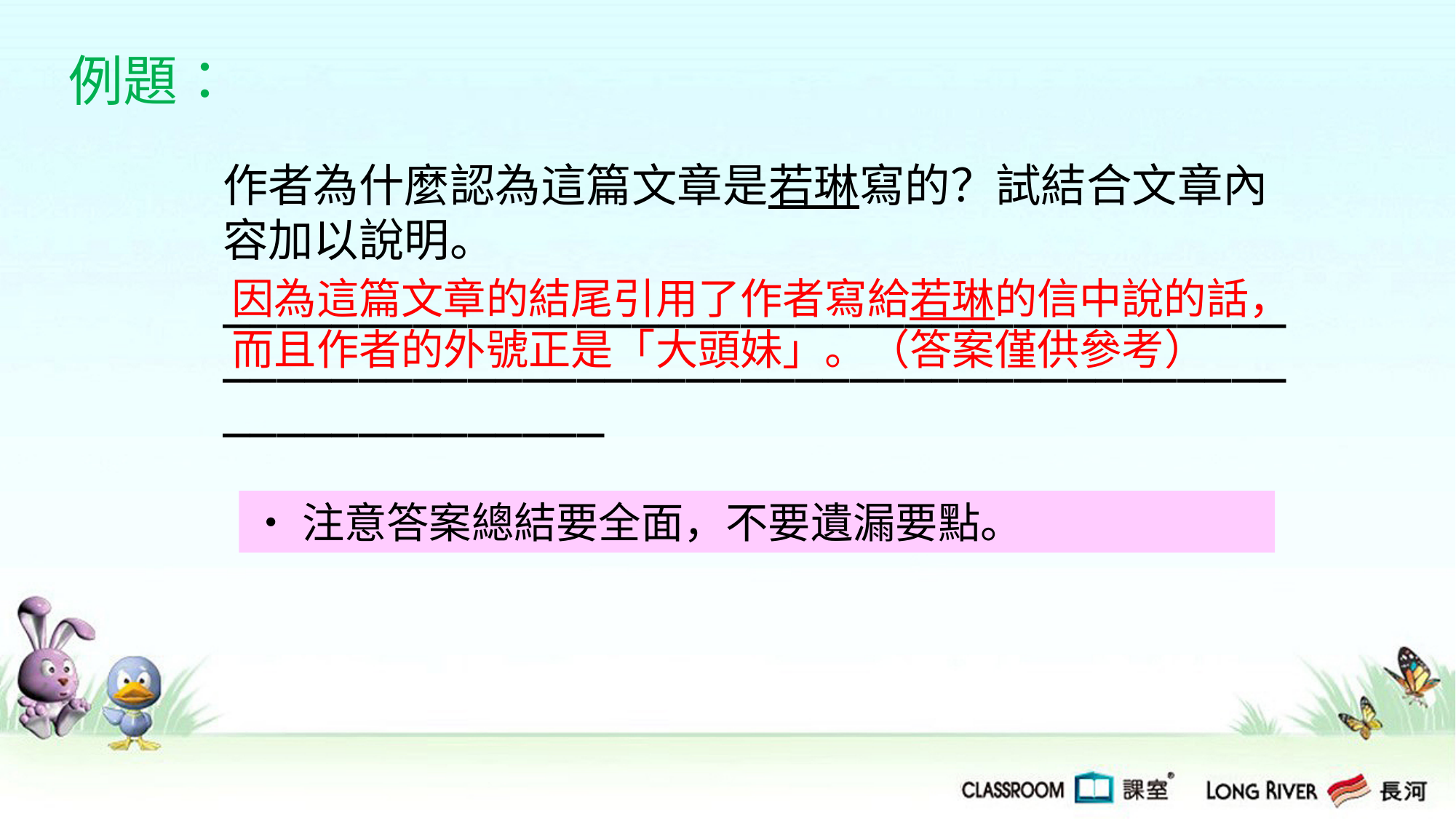

例題：
作者為什麼認為這篇文章是若琳寫的？試結合文章內容加以說明。
____________________________________________________________________________________________
因為這篇文章的結尾引用了作者寫給若琳的信中說的話，而且作者的外號正是「大頭妹」。（答案僅供參考）
‧注意答案總結要全面，不要遺漏要點。